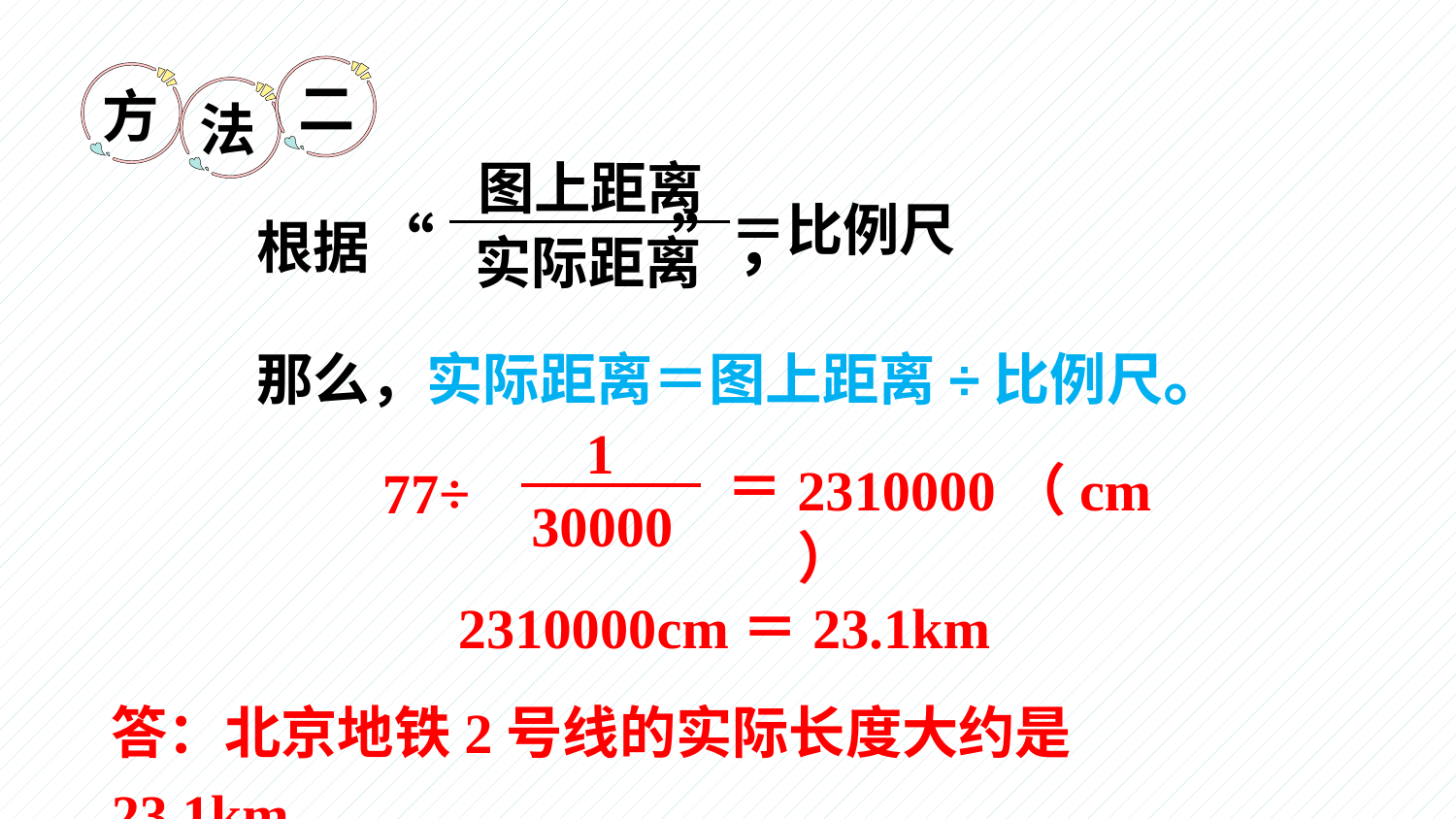

二
方

法
根据“                ”，
那么，实际距离＝图上距离÷比例尺。
图上距离
＝比例尺
实际距离
1
30000
77÷
＝
2310000（cm）
2310000cm＝23.1km
答：北京地铁2号线的实际长度大约是23.1km。